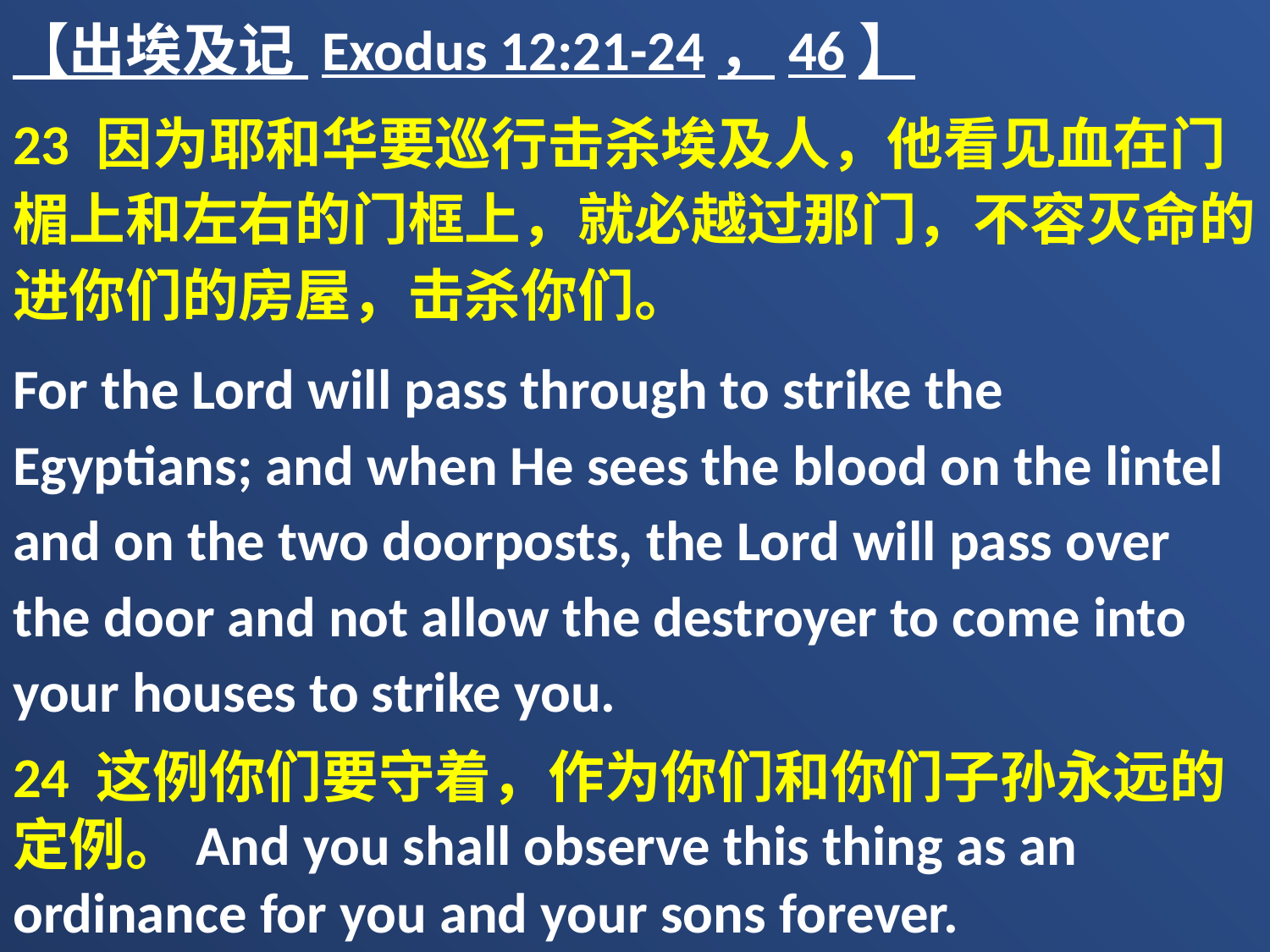

【出埃及记 Exodus 12:21-24，46】
23 因为耶和华要巡行击杀埃及人，他看见血在门楣上和左右的门框上，就必越过那门，不容灭命的进你们的房屋，击杀你们。
For the Lord will pass through to strike the Egyptians; and when He sees the blood on the lintel and on the two doorposts, the Lord will pass over the door and not allow the destroyer to come into your houses to strike you.
24 这例你们要守着，作为你们和你们子孙永远的定例。And you shall observe this thing as an ordinance for you and your sons forever.